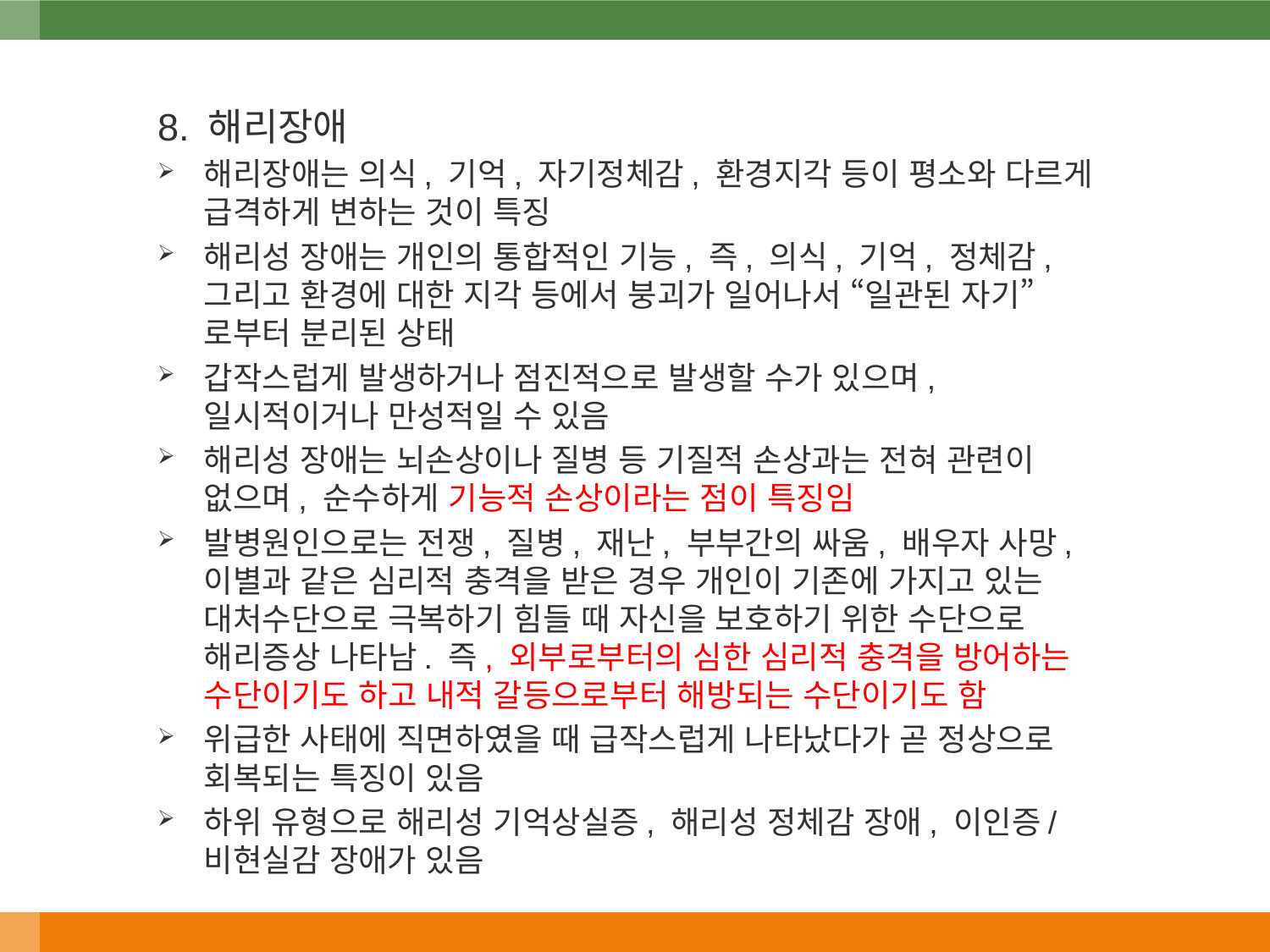

8. 해리장애
해리장애는 의식, 기억, 자기정체감, 환경지각 등이 평소와 다르게 급격하게 변하는 것이 특징
해리성 장애는 개인의 통합적인 기능, 즉, 의식, 기억, 정체감, 그리고 환경에 대한 지각 등에서 붕괴가 일어나서 “일관된 자기”로부터 분리된 상태
갑작스럽게 발생하거나 점진적으로 발생할 수가 있으며, 일시적이거나 만성적일 수 있음
해리성 장애는 뇌손상이나 질병 등 기질적 손상과는 전혀 관련이 없으며, 순수하게 기능적 손상이라는 점이 특징임
발병원인으로는 전쟁, 질병, 재난, 부부간의 싸움, 배우자 사망, 이별과 같은 심리적 충격을 받은 경우 개인이 기존에 가지고 있는 대처수단으로 극복하기 힘들 때 자신을 보호하기 위한 수단으로 해리증상 나타남. 즉, 외부로부터의 심한 심리적 충격을 방어하는 수단이기도 하고 내적 갈등으로부터 해방되는 수단이기도 함
위급한 사태에 직면하였을 때 급작스럽게 나타났다가 곧 정상으로 회복되는 특징이 있음
하위 유형으로 해리성 기억상실증, 해리성 정체감 장애, 이인증/비현실감 장애가 있음